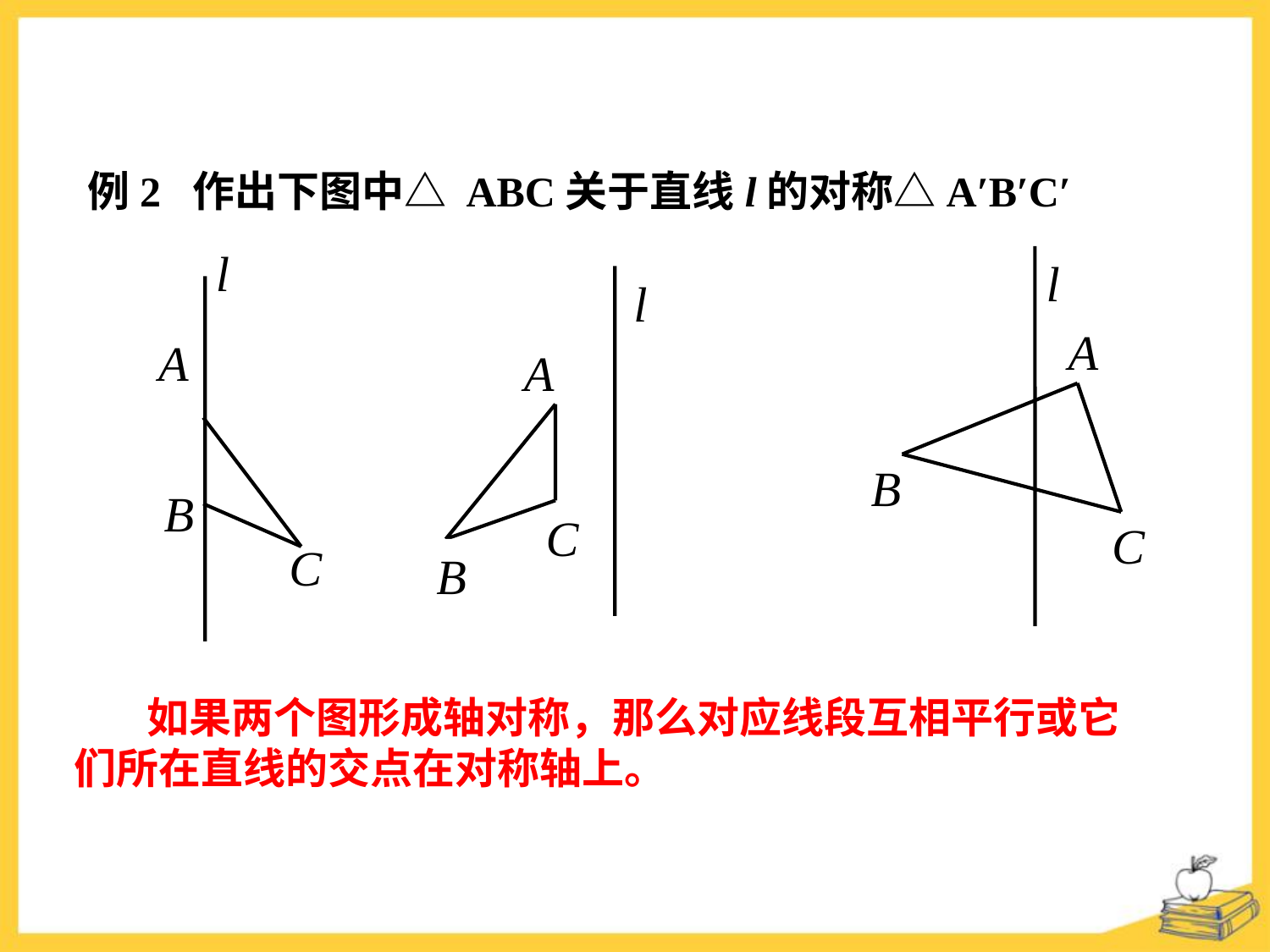

例2  作出下图中△ ABC关于直线l的对称△A′B′C′
l

A

B

C
l

A

B

C

l
A

C
B
        如果两个图形成轴对称，那么对应线段互相平行或它们所在直线的交点在对称轴上。